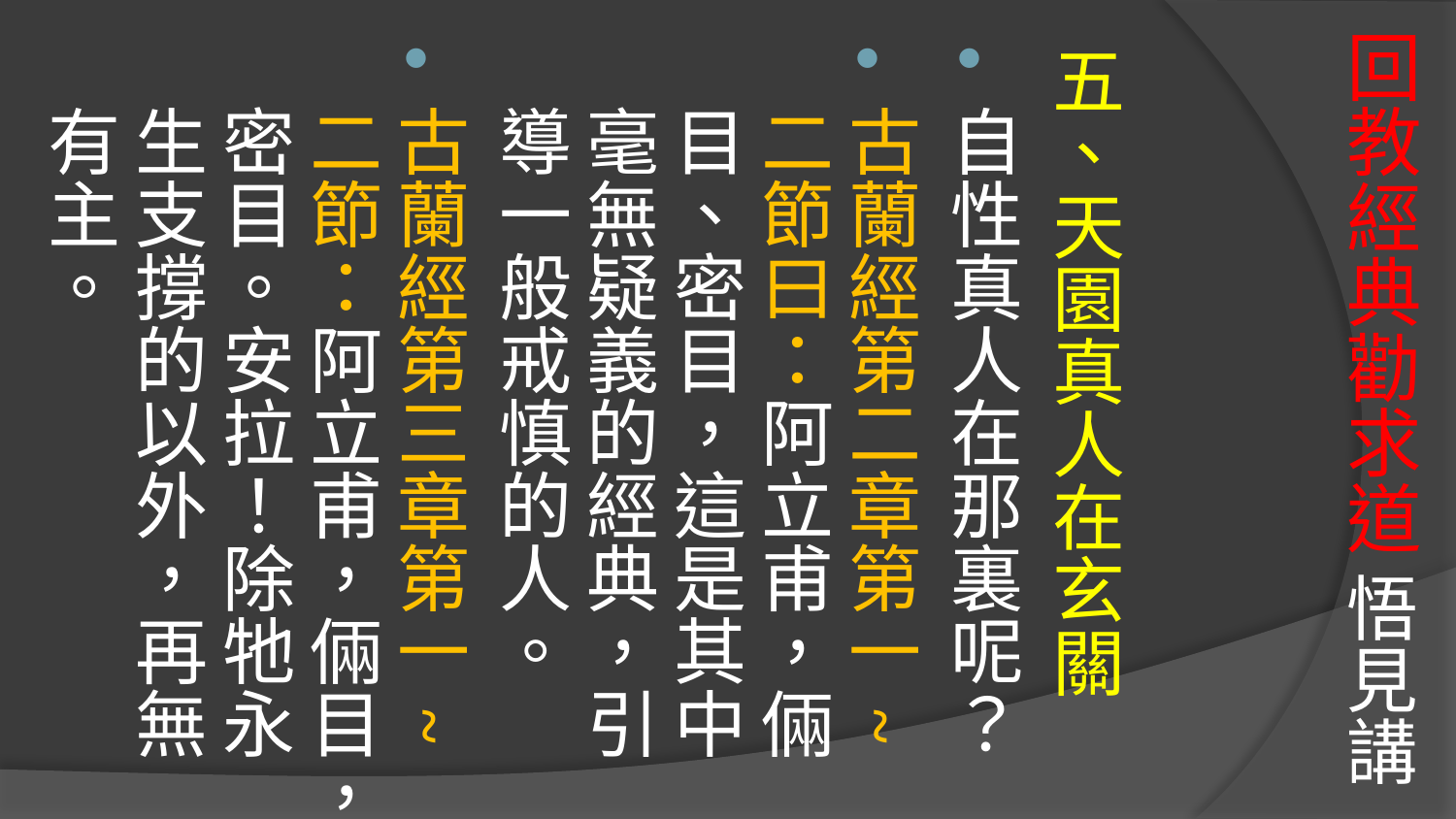

# 回教經典勸求道 悟見講
五、天園真人在玄關
自性真人在那裏呢？
古蘭經第二章第一~二節曰：阿立甫，倆目、密目，這是其中毫無疑義的經典，引導一般戒慎的人。
古蘭經第三章第一~二節：阿立甫，倆目，密目。安拉！除牠永生支撐的以外，再無有主。